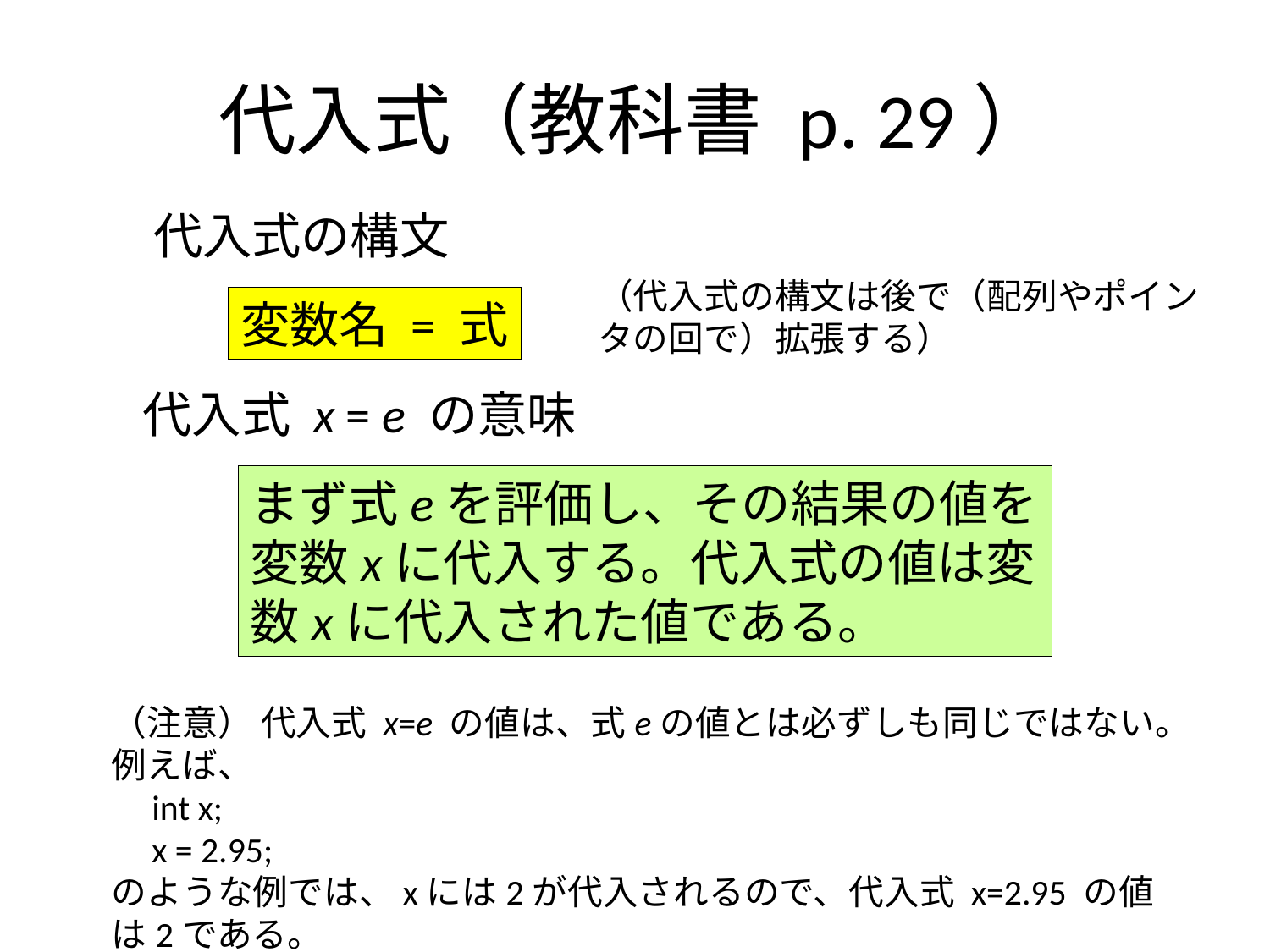

# 代入式（教科書 p. 29）
代入式の構文
（代入式の構文は後で（配列やポインタの回で）拡張する）
変数名 = 式
代入式 x = e の意味
まず式eを評価し、その結果の値を変数xに代入する。代入式の値は変数xに代入された値である。
（注意） 代入式 x=e の値は、式eの値とは必ずしも同じではない。例えば、
     int x;
     x = 2.95;
のような例では、xには2が代入されるので、代入式 x=2.95 の値は2である。